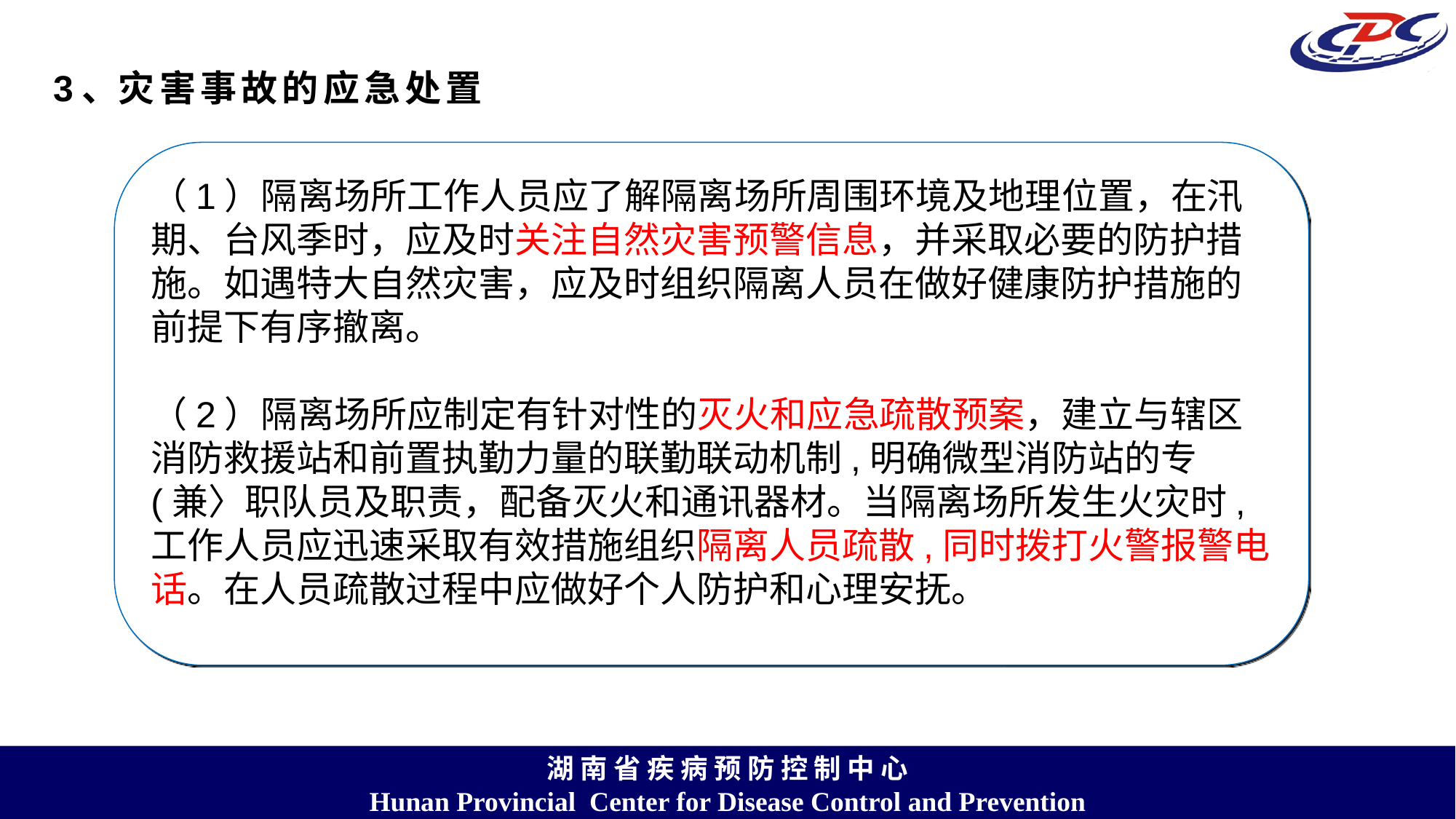

3、灾害事故的应急处置
#
（1）隔离场所工作人员应了解隔离场所周围环境及地理位置，在汛期、台风季时，应及时关注自然灾害预警信息，并采取必要的防护措施。如遇特大自然灾害，应及时组织隔离人员在做好健康防护措施的前提下有序撤离。

（2）隔离场所应制定有针对性的灭火和应急疏散预案，建立与辖区消防救援站和前置执勤力量的联勤联动机制,明确微型消防站的专(兼〉职队员及职责，配备灭火和通讯器材。当隔离场所发生火灾时,工作人员应迅速采取有效措施组织隔离人员疏散,同时拨打火警报警电话。在人员疏散过程中应做好个人防护和心理安抚。护措施。